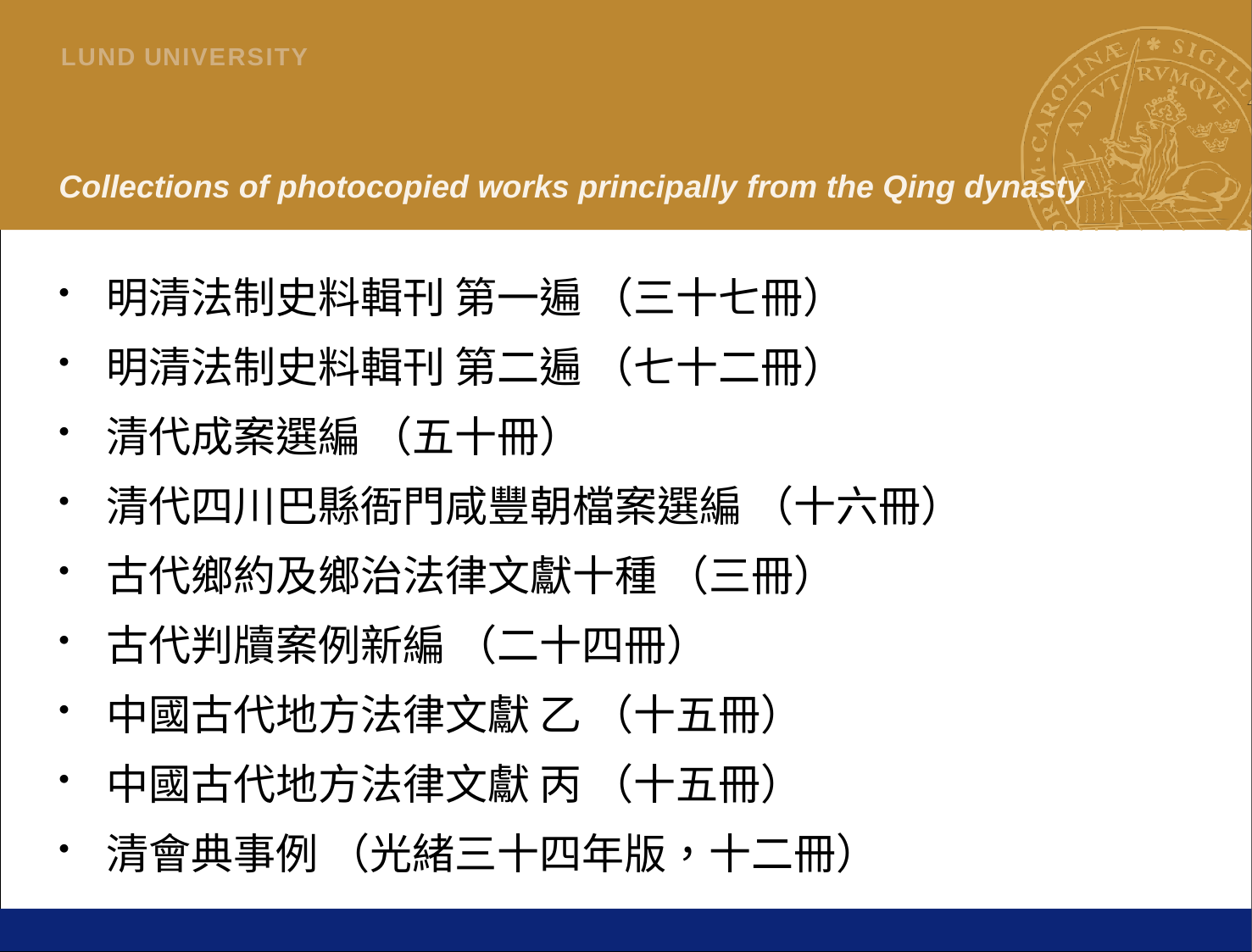

# Collections of photocopied works principally from the Qing dynasty
明清法制史料輯刊 第一遍 （三十七冊）
明清法制史料輯刊 第二遍 （七十二冊）
清代成案選編 （五十冊）
清代四川巴縣衙門咸豐朝檔案選編 （十六冊）
古代鄉約及鄉治法律文獻十種 （三冊）
古代判牘案例新編 （二十四冊）
中國古代地方法律文獻 乙 （十五冊）
中國古代地方法律文獻 丙 （十五冊）
清會典事例 （光緒三十四年版，十二冊）